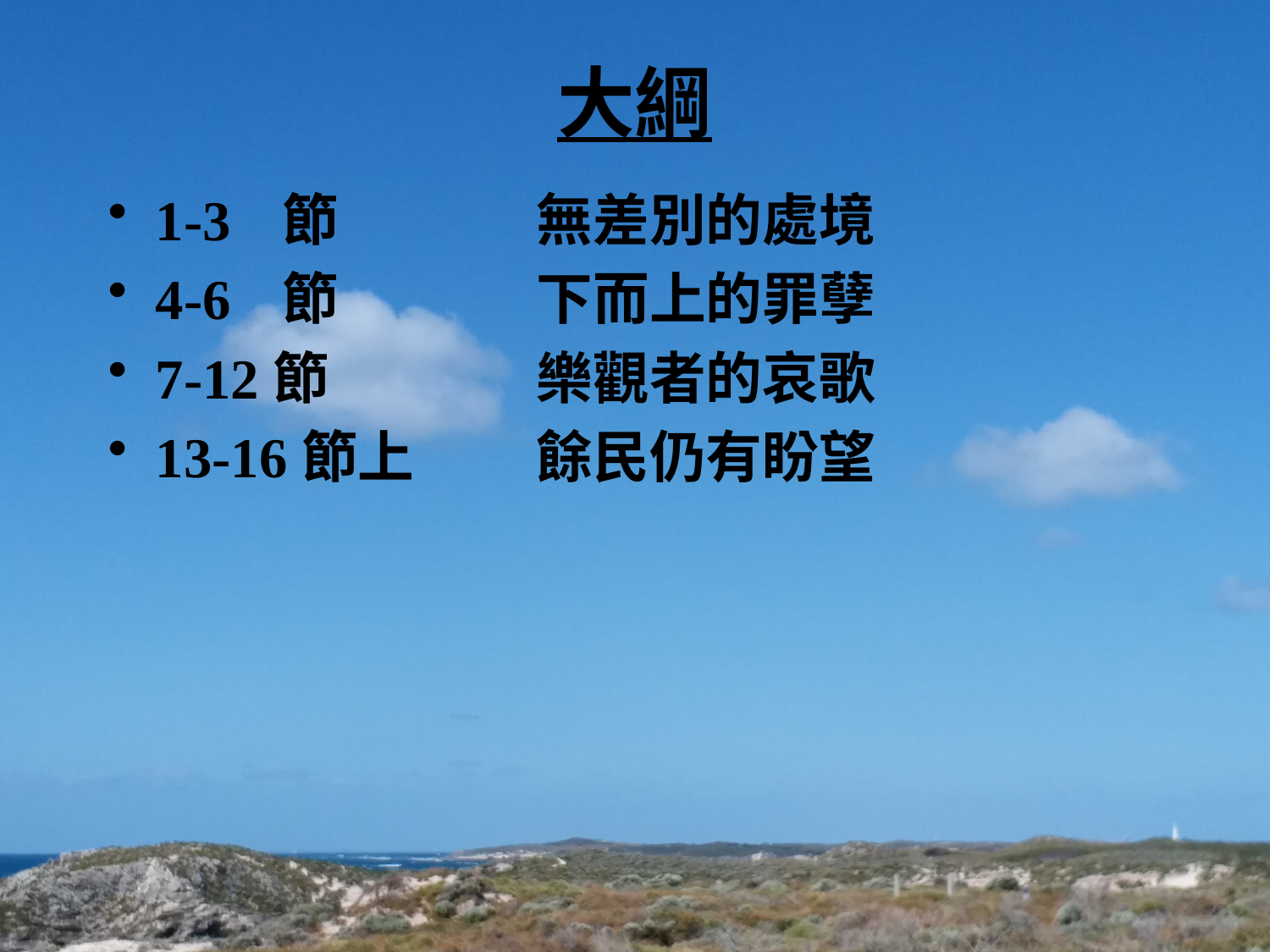

# 大綱
1-3	節		無差別的處境
4-6	節		下而上的罪孽
7-12節		樂觀者的哀歌
13-16節上	餘民仍有盼望